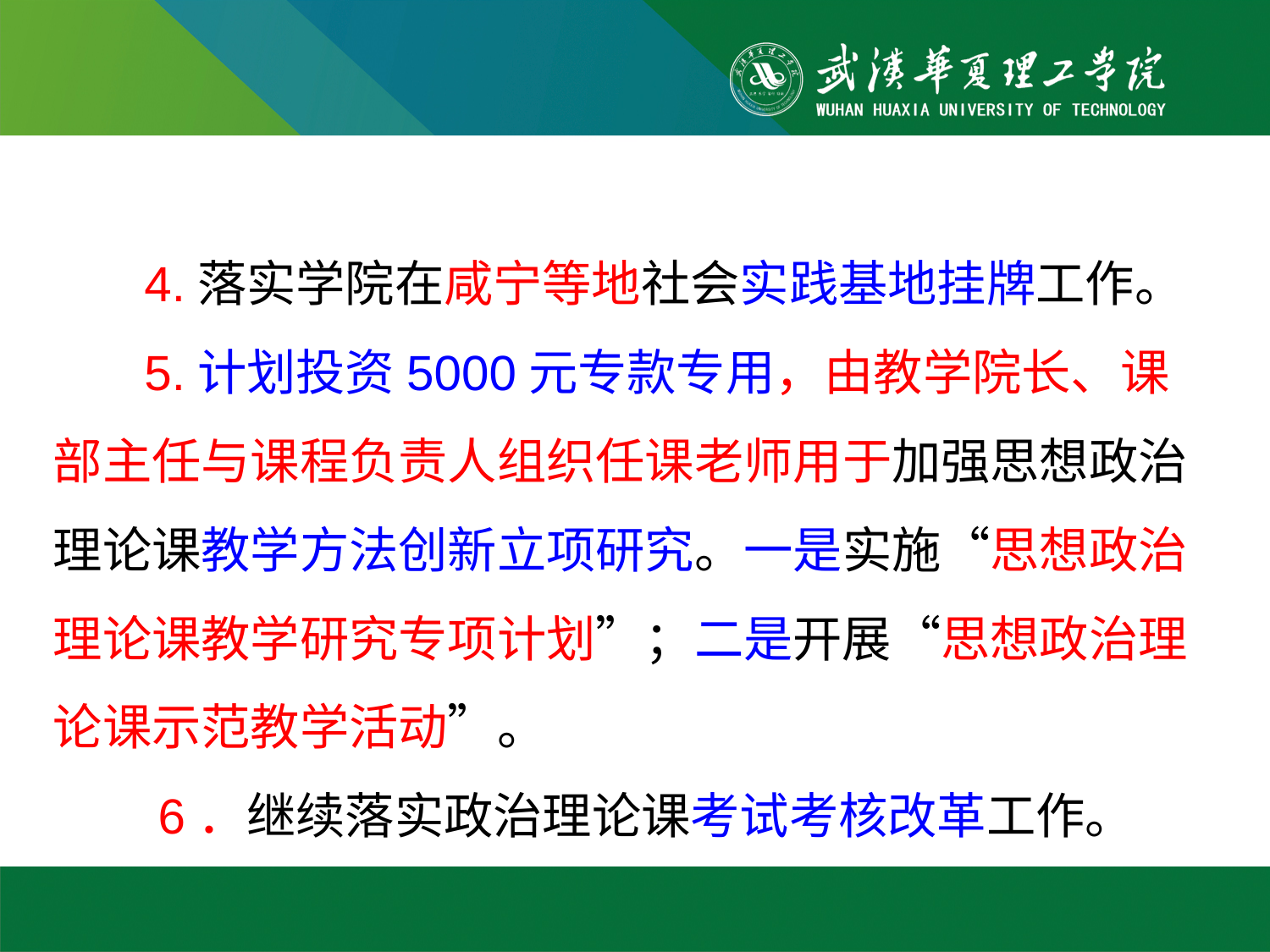

4.落实学院在咸宁等地社会实践基地挂牌工作。
  5.计划投资5000元专款专用，由教学院长、课部主任与课程负责人组织任课老师用于加强思想政治理论课教学方法创新立项研究。一是实施“思想政治理论课教学研究专项计划”；二是开展“思想政治理论课示范教学活动”。
   6．继续落实政治理论课考试考核改革工作。